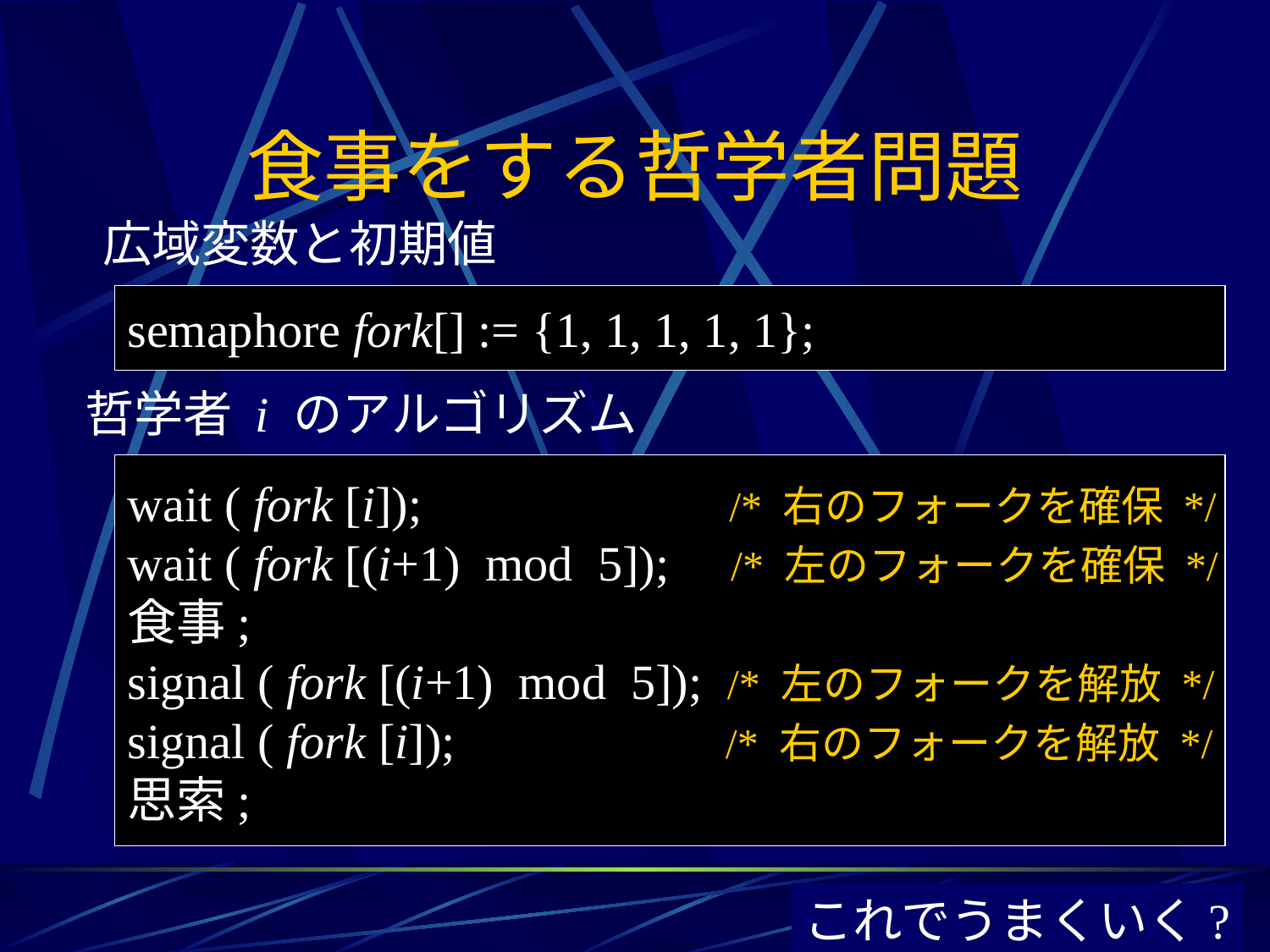

# 食事をする哲学者問題
広域変数と初期値
semaphore fork[] := {1, 1, 1, 1, 1};
哲学者 i のアルゴリズム
wait ( fork [i]);                         /* 右のフォークを確保 */
wait ( fork [(i+1)  mod  5]);     /* 左のフォークを確保 */
食事;
signal ( fork [(i+1)  mod  5]);  /* 左のフォークを解放 */
signal ( fork [i]);                      /* 右のフォークを解放 */
思索;
これでうまくいく?